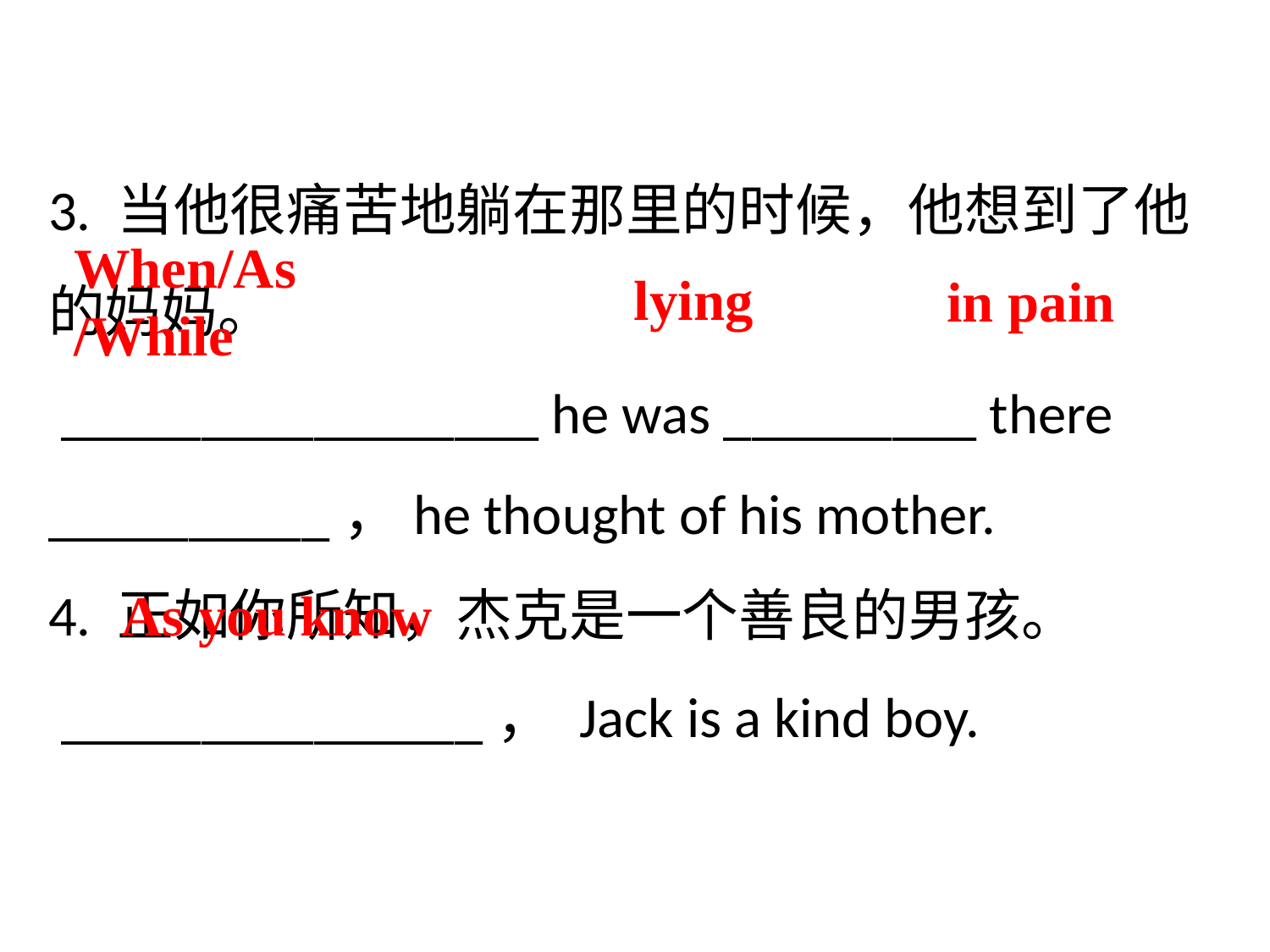

3. 当他很痛苦地躺在那里的时候，他想到了他的妈妈。
 _________________ he was _________ there __________，he thought of his mother.
4. 正如你所知，杰克是一个善良的男孩。
 _______________， Jack is a kind boy.

lying
When/As /While
in pain
 As you know